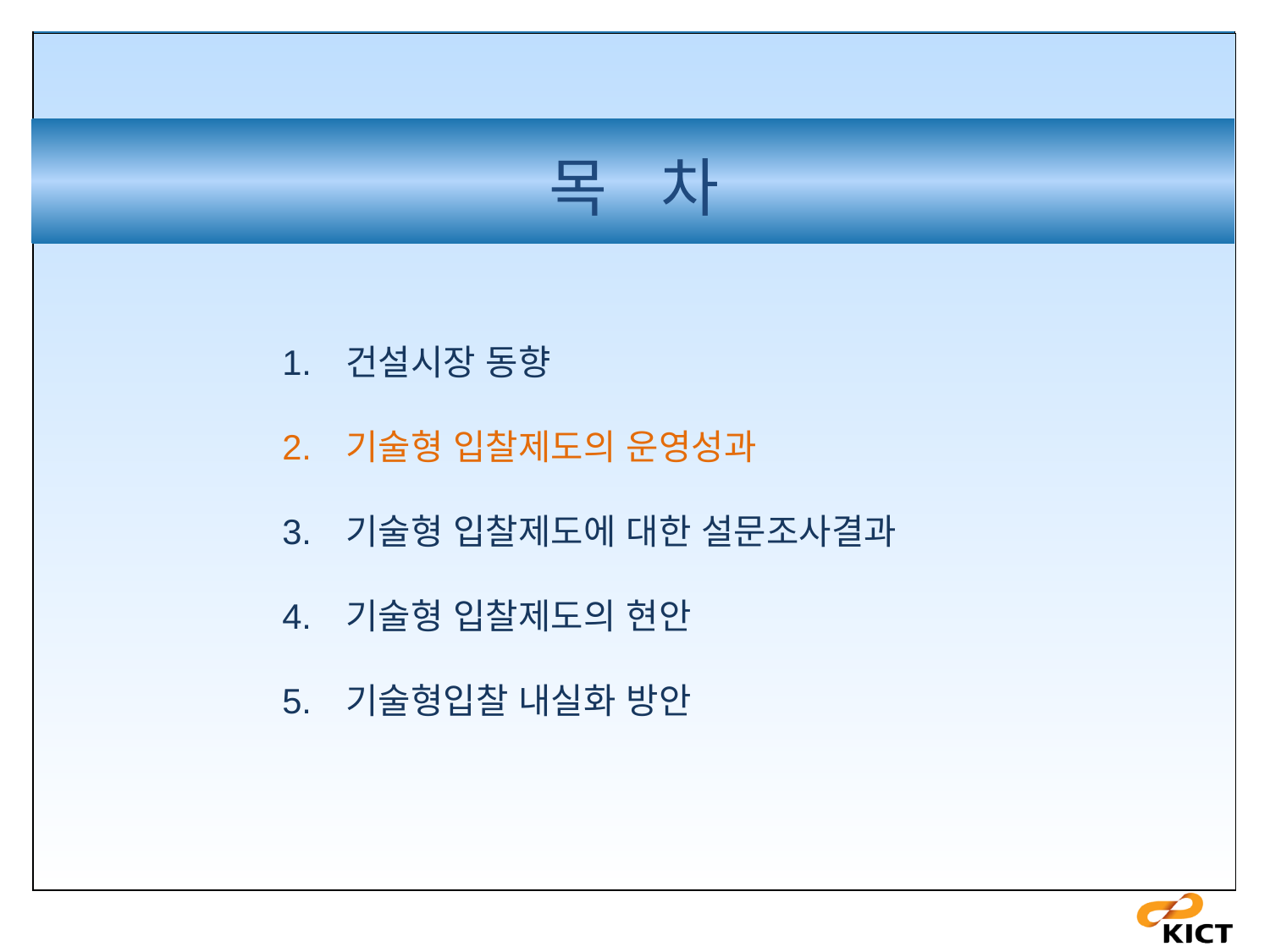

목   차

건설시장 동향
기술형 입찰제도의 운영성과
기술형 입찰제도에 대한 설문조사결과
기술형 입찰제도의 현안
기술형입찰 내실화 방안